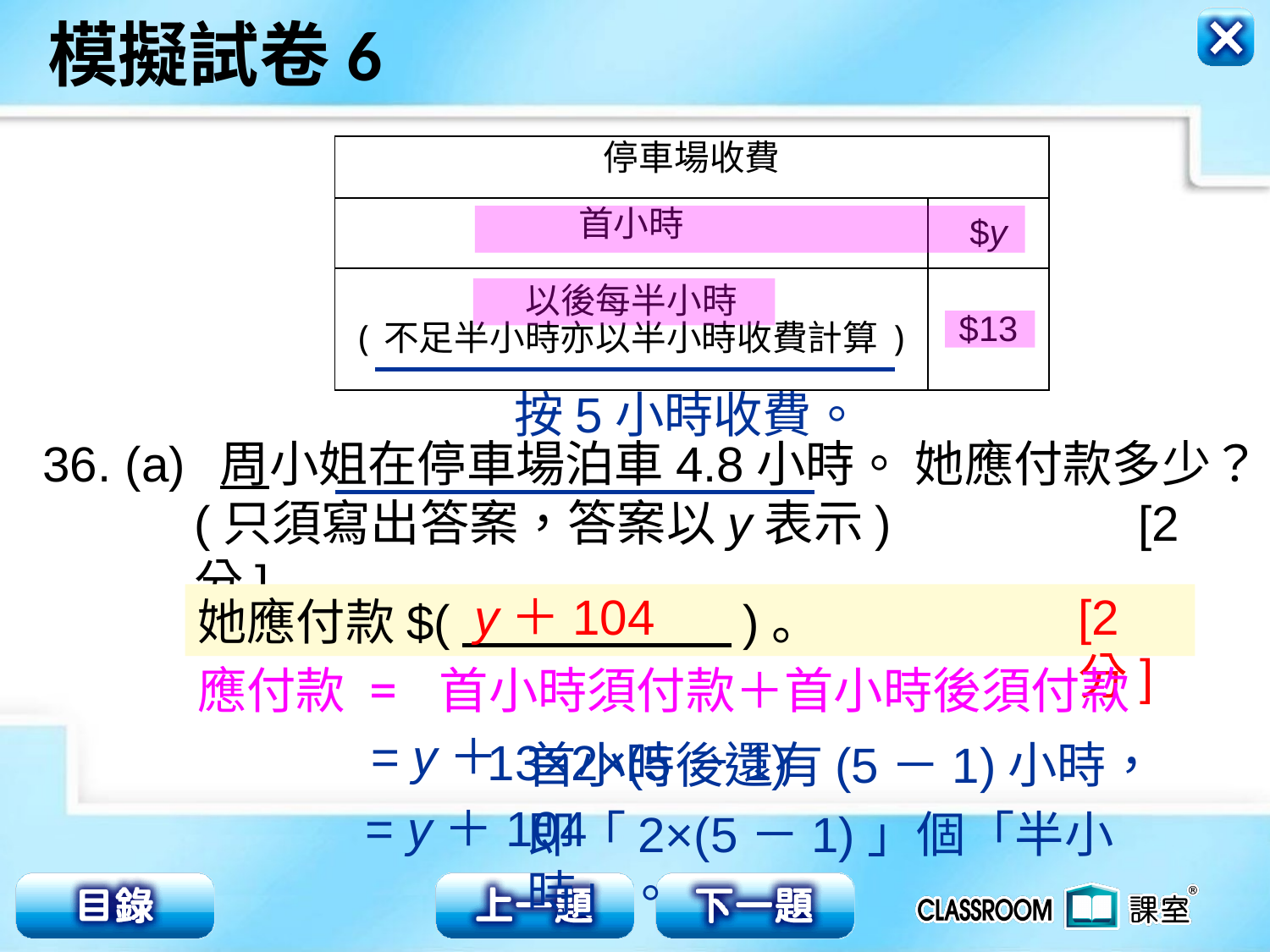

| 停車場收費 |  |
| --- | --- |
| 首小時 | $y |
| 以後每半小時 (不足半小時亦以半小時收費計算) | $13 |

按5小時收費。
36. (a)	 周小姐在停車場泊車4.8小時。 她應付款多少？(只須寫出答案，答案以y表示)                  [2分]
y＋104
[2分]

她應付款$(　　　　　  )。
應付款 = 首小時須付款＋首小時後須付款
= y＋
13×2×(5－1)
首小時後還有(5－1)小時，
即「2×(5－1)」個「半小時」。
= y＋104